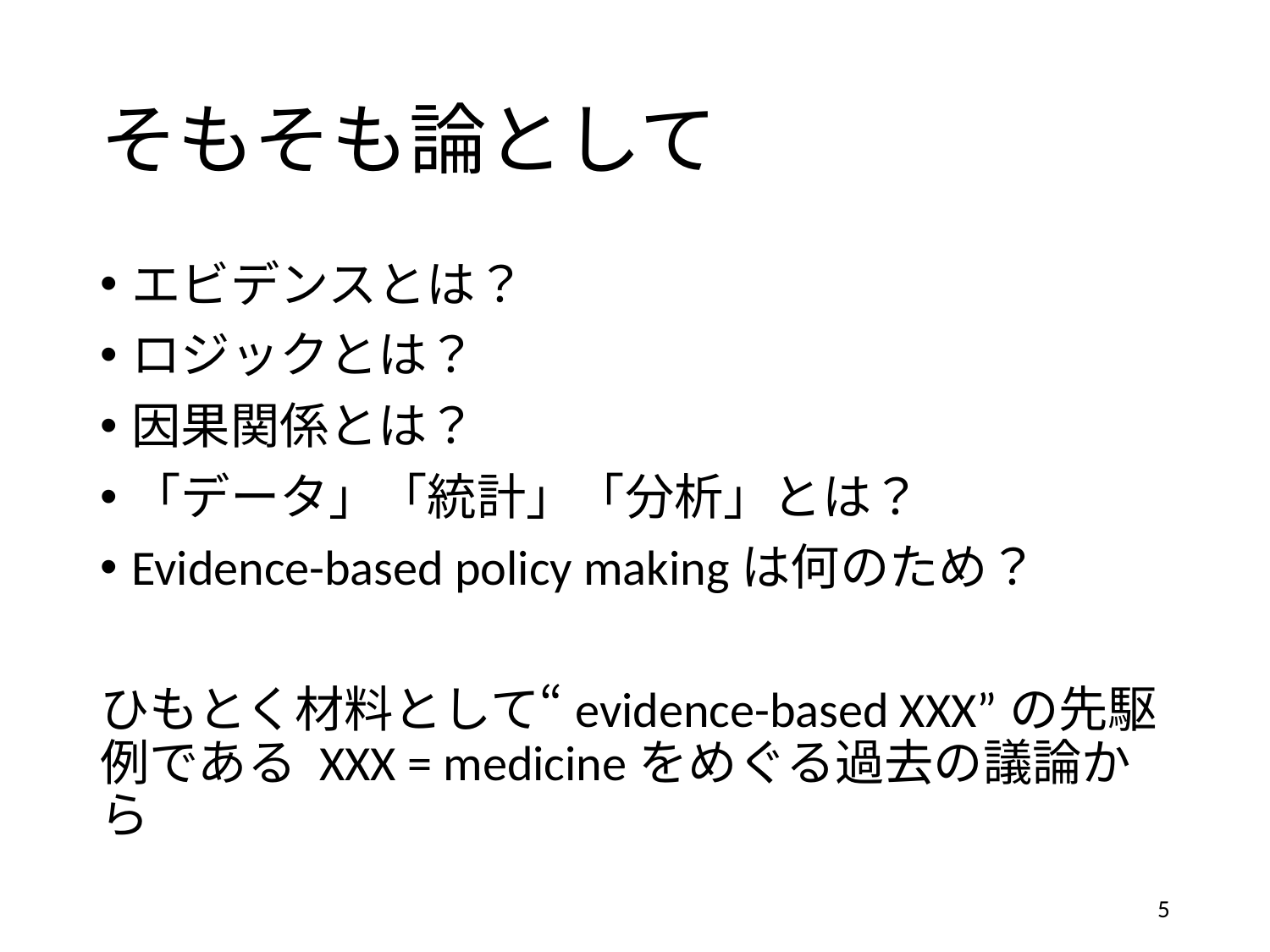

# そもそも論として
エビデンスとは？
ロジックとは？
因果関係とは？
「データ」「統計」「分析」とは？
Evidence-based policy makingは何のため？

ひもとく材料として“evidence-based XXX”の先駆例である XXX = medicineをめぐる過去の議論から
5